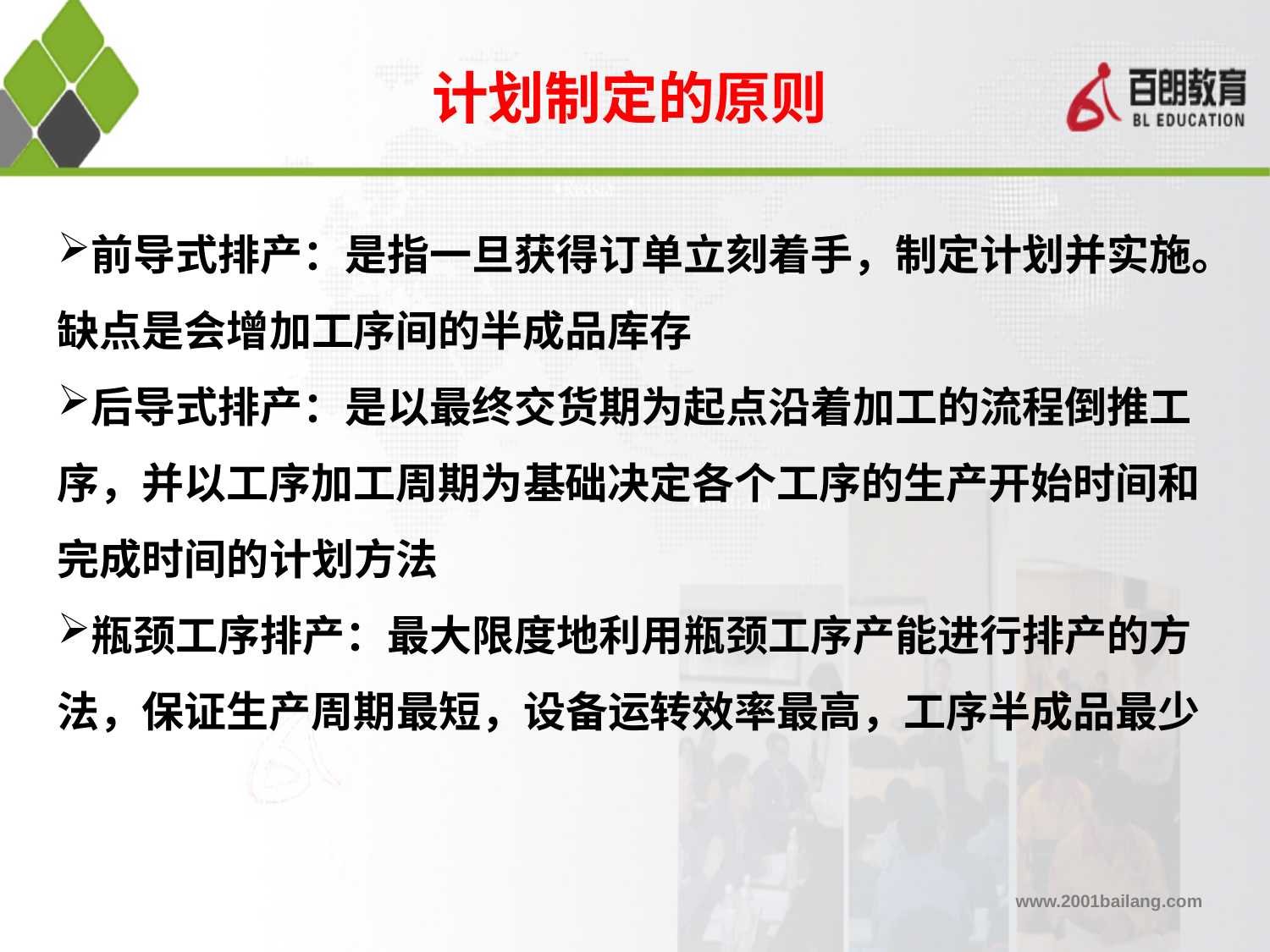

计划制定的原则
前导式排产：是指一旦获得订单立刻着手，制定计划并实施。缺点是会增加工序间的半成品库存
后导式排产：是以最终交货期为起点沿着加工的流程倒推工序，并以工序加工周期为基础决定各个工序的生产开始时间和完成时间的计划方法
瓶颈工序排产：最大限度地利用瓶颈工序产能进行排产的方法，保证生产周期最短，设备运转效率最高，工序半成品最少